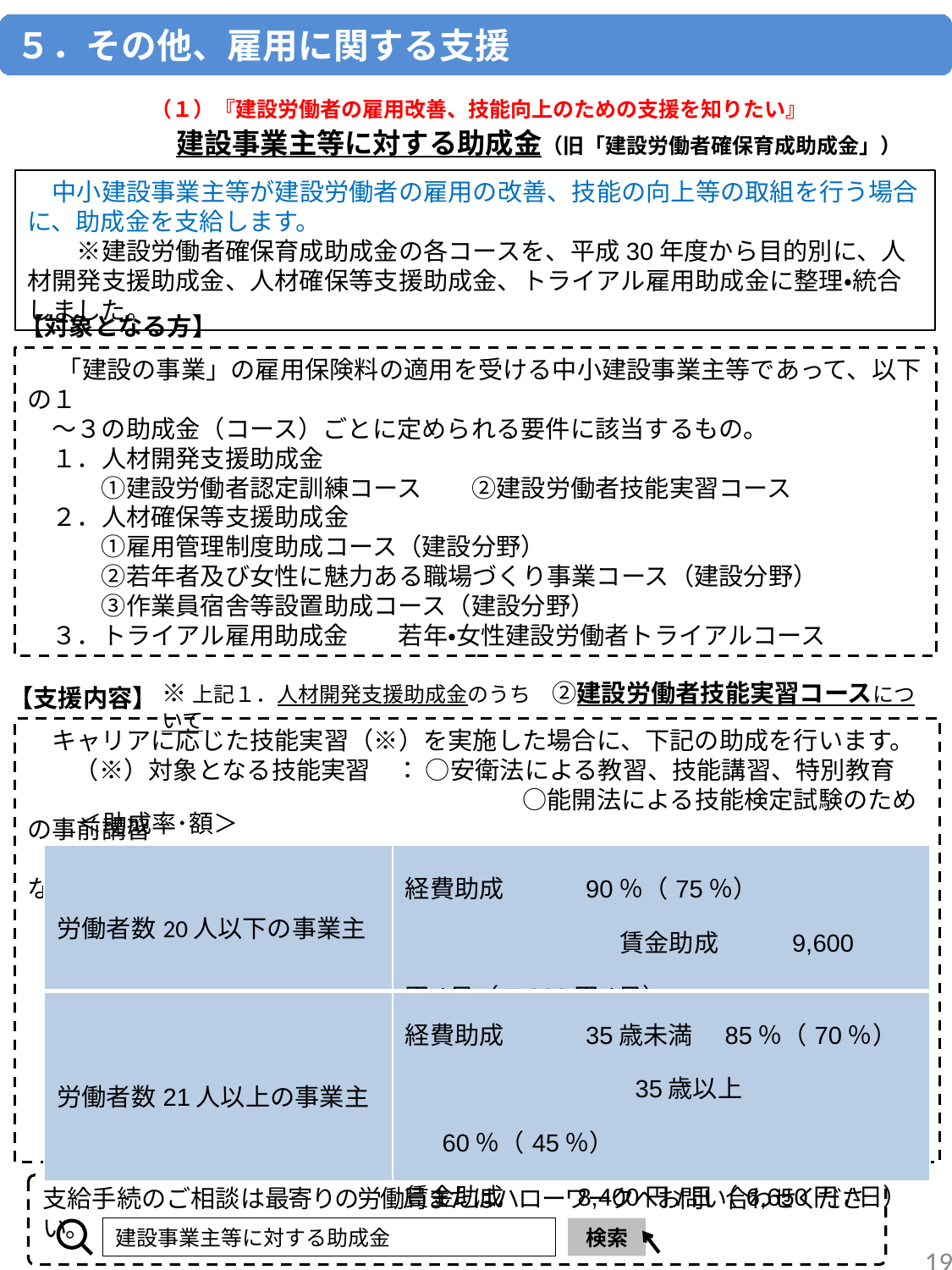

５．その他、雇用に関する支援
（１）『建設労働者の雇用改善、技能向上のための支援を知りたい』
　　　　　建設事業主等に対する助成金（旧「建設労働者確保育成助成金」）
　中小建設事業主等が建設労働者の雇用の改善、技能の向上等の取組を行う場合に、助成金を支給します。
　　※建設労働者確保育成助成金の各コースを、平成30年度から目的別に、人材開発支援助成金、人材確保等支援助成金、トライアル雇用助成金に整理・統合しました。
【対象となる方】
　 「建設の事業」の雇用保険料の適用を受ける中小建設事業主等であって、以下の１
　～３の助成金（コース）ごとに定められる要件に該当するもの。
　１．人材開発支援助成金
　　　①建設労働者認定訓練コース　　②建設労働者技能実習コース
　２．人材確保等支援助成金
　　　①雇用管理制度助成コース（建設分野）
　　　②若年者及び女性に魅力ある職場づくり事業コース（建設分野）
　　　③作業員宿舎等設置助成コース（建設分野）
　３．トライアル雇用助成金　　若年・女性建設労働者トライアルコース
※上記１．人材開発支援助成金のうち　②建設労働者技能実習コースについて
【支援内容】
　キャリアに応じた技能実習（※）を実施した場合に、下記の助成を行います。
   　（※）対象となる技能実習　： ○安衛法による教習、技能講習、特別教育
　　　　　　　　　　　　　　　　　　　　○能開法による技能検定試験のための事前講習
                                　　                      ○建設業法施行規則による登録基幹技能者講習 など

　　＜助成率･額＞
| 労働者数20人以下の事業主 | 経費助成　　　90％（75％）　　　　　　　 　　　　　　　 賃金助成 　　 9,600円/日（7,600円/日） |
| --- | --- |
| 労働者数21人以上の事業主 | 経費助成　　　35歳未満　85％（70％） 　　　　　　　　　35歳以上　60％（45％） 賃金助成 　　8,400円/日（6,650円/日） |
　　注１：生産性要件を満たさなかった場合、（　）内の助成額（率）となります。
　　注２：中小以外の建設事業主や建設事業主団体も対象となります。
【お問合せ先】
支給手続のご相談は最寄りの労働局またはハローワークへお問い合わせください。
検索
建設事業主等に対する助成金

19